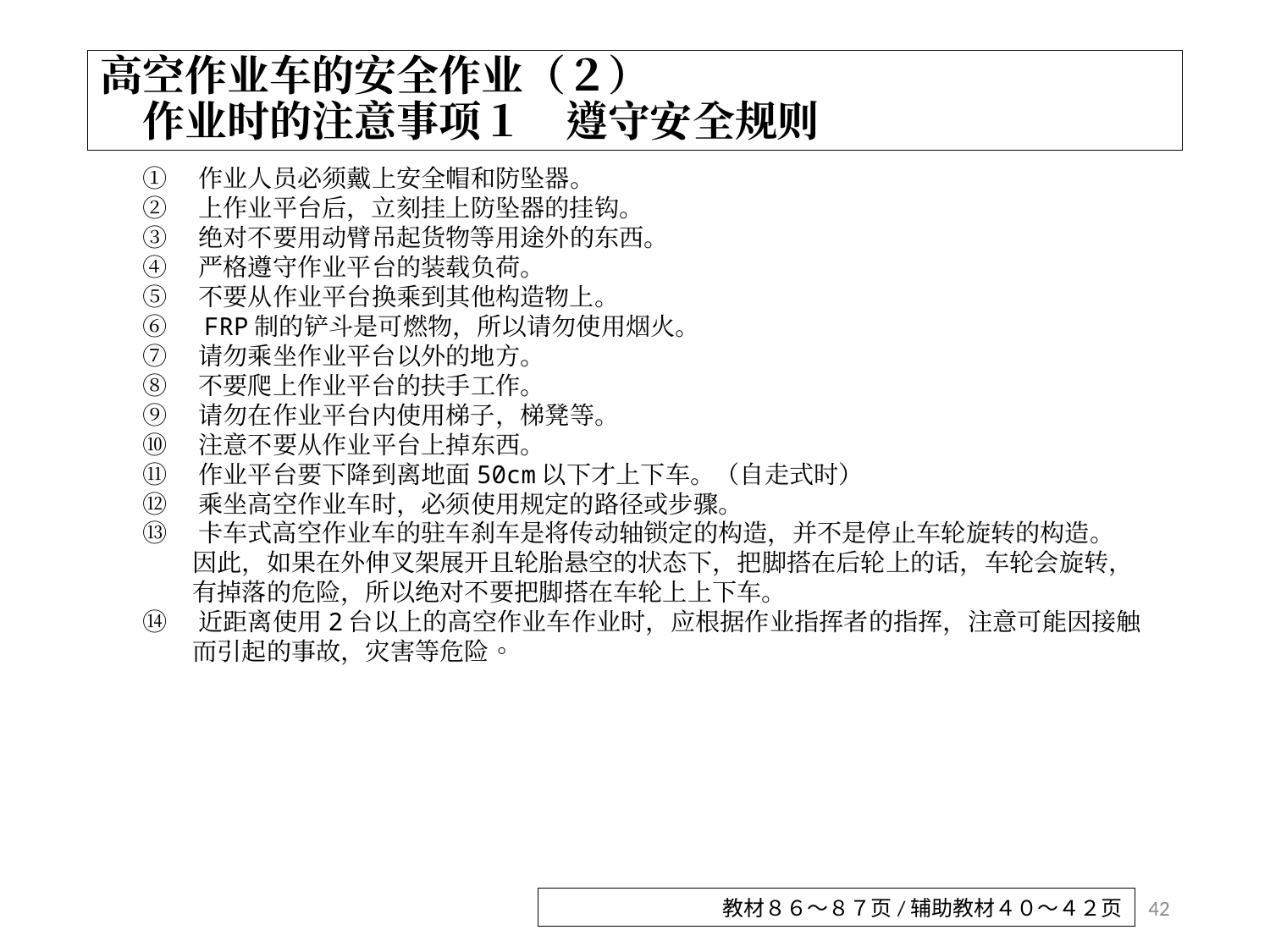

# 高空作业车的安全作业（２） 　作业时的注意事项１　遵守安全规则
①　作业人员必须戴上安全帽和防坠器。
②　上作业平台后，立刻挂上防坠器的挂钩。
③　绝对不要用动臂吊起货物等用途外的东西。
④　严格遵守作业平台的装载负荷。
⑤　不要从作业平台换乘到其他构造物上。
⑥　FRP制的铲斗是可燃物，所以请勿使用烟火。
⑦　请勿乘坐作业平台以外的地方。
⑧　不要爬上作业平台的扶手工作。
⑨　请勿在作业平台内使用梯子，梯凳等。
⑩　注意不要从作业平台上掉东西。
⑪　作业平台要下降到离地面50cm以下才上下车。（自走式时）
⑫　乘坐高空作业车时，必须使用规定的路径或步骤。
⑬　卡车式高空作业车的驻车刹车是将传动轴锁定的构造，并不是停止车轮旋转的构造。
　　因此，如果在外伸叉架展开且轮胎悬空的状态下，把脚搭在后轮上的话，车轮会旋转，
　　有掉落的危险，所以绝对不要把脚搭在车轮上上下车。
⑭　近距离使用2台以上的高空作业车作业时，应根据作业指挥者的指挥，注意可能因接触
　　而引起的事故，灾害等危险。

42
教材８６～８７页/辅助教材４０～４２页